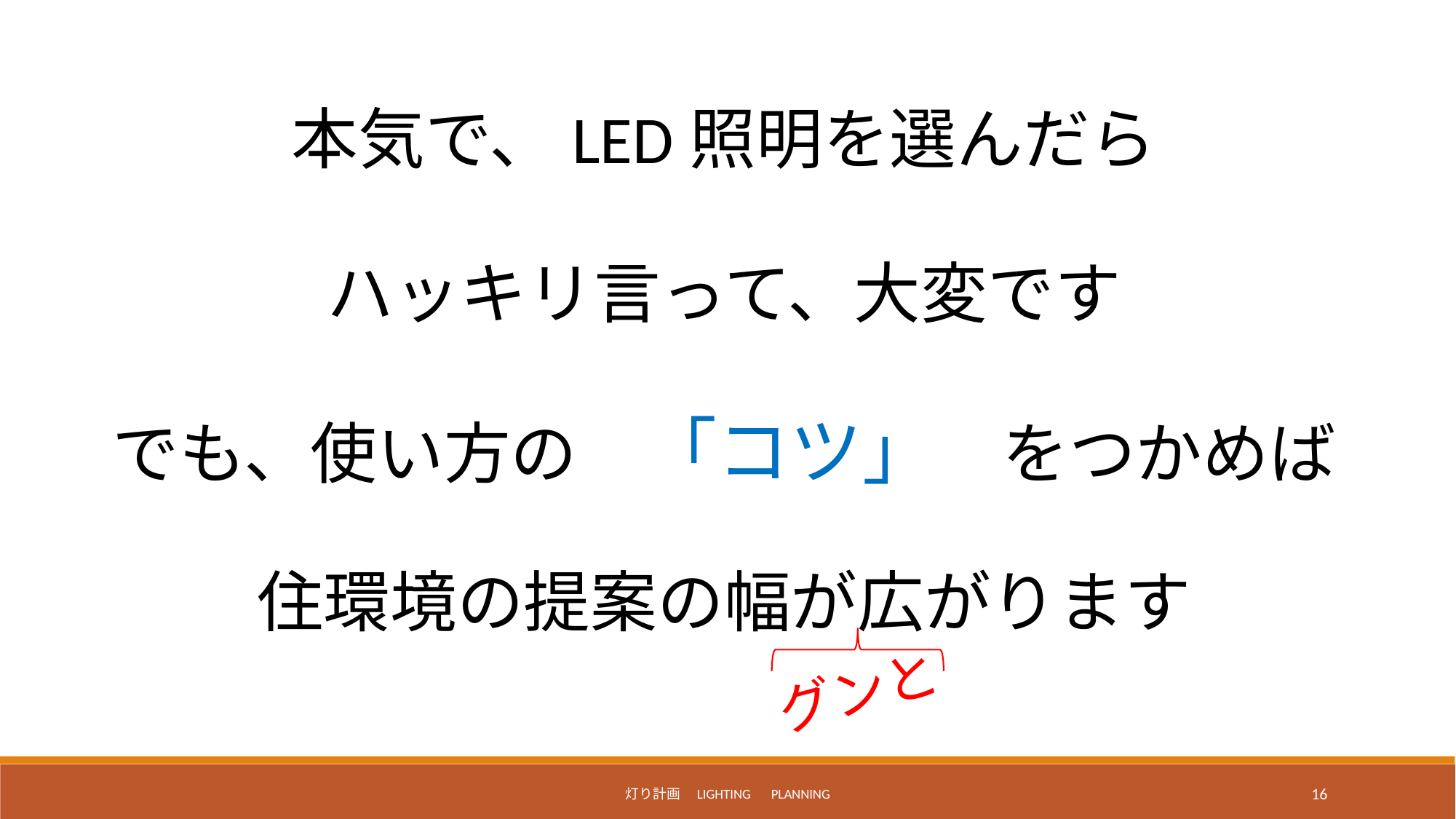

本気で、LED照明を選んだら
ハッキリ言って、大変です
でも、使い方の　「コツ」　をつかめば
住環境の提案の幅が広がります

グンと
灯り計画　Lighting　Planning
16